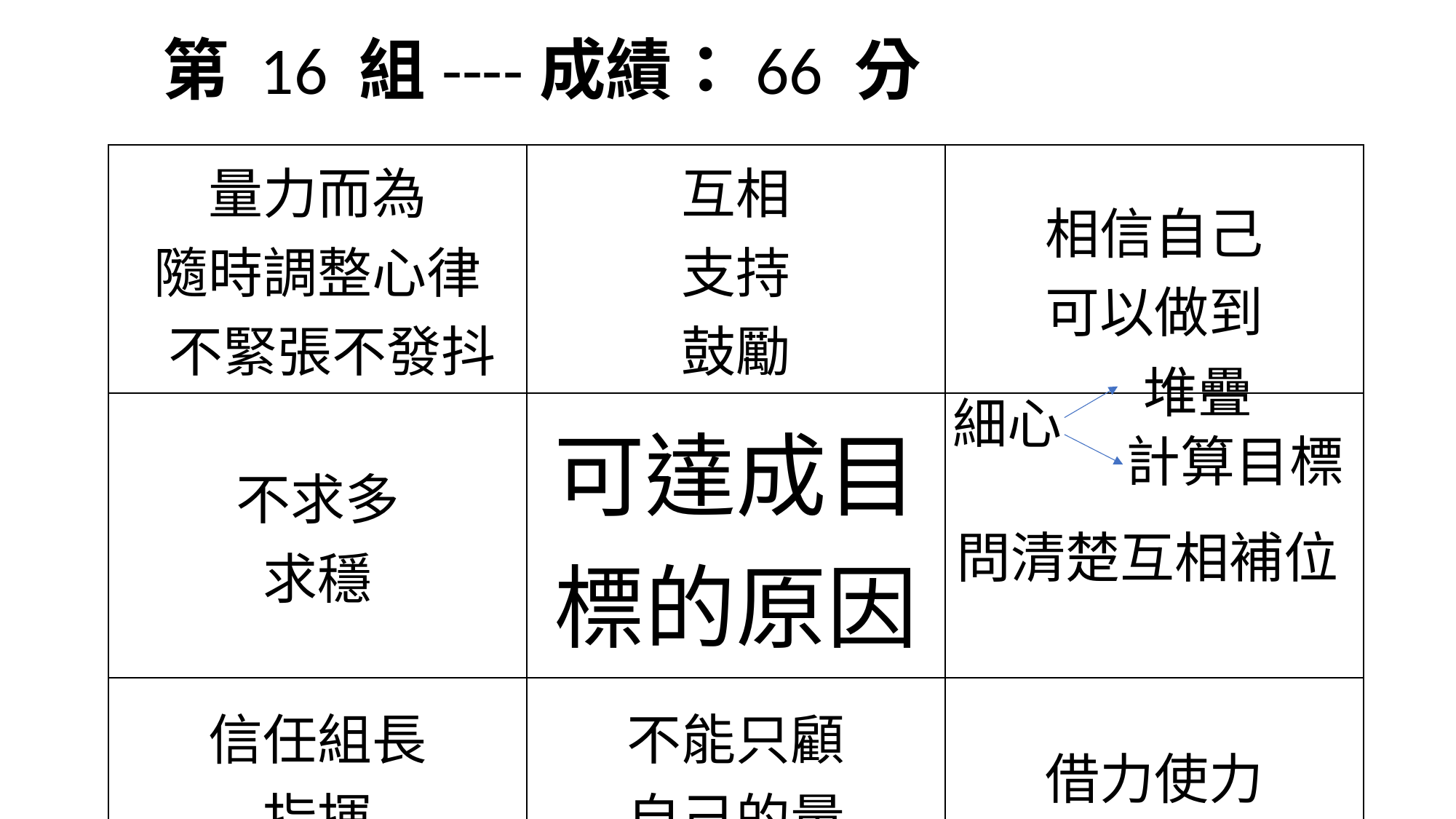

# 第 16 組----成績：66 分
| 量力而為 隨時調整心律  不緊張不發抖 | 互相 支持 鼓勵 | 相信自己 可以做到 |
| --- | --- | --- |
| 不求多 求穩 | 可達成目標的原因 | 問清楚互相補位 |
| 信任組長 指揮 | 不能只顧 自己的量 | 借力使力 |
 堆疊
細心
計算目標